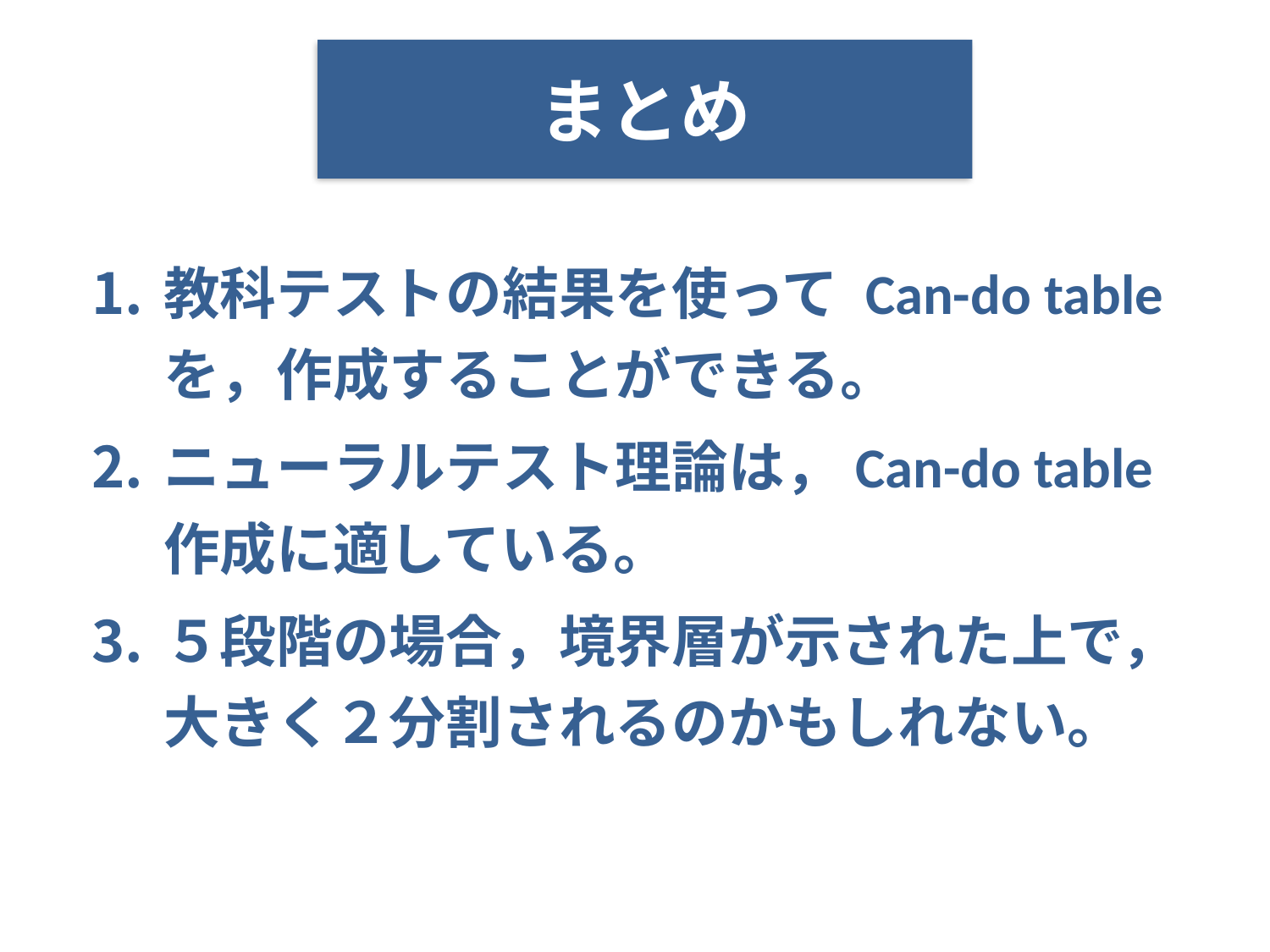

# まとめ
教科テストの結果を使って Can-do table を，作成することができる。
ニューラルテスト理論は，Can-do table 作成に適している。
５段階の場合，境界層が示された上で，大きく２分割されるのかもしれない。